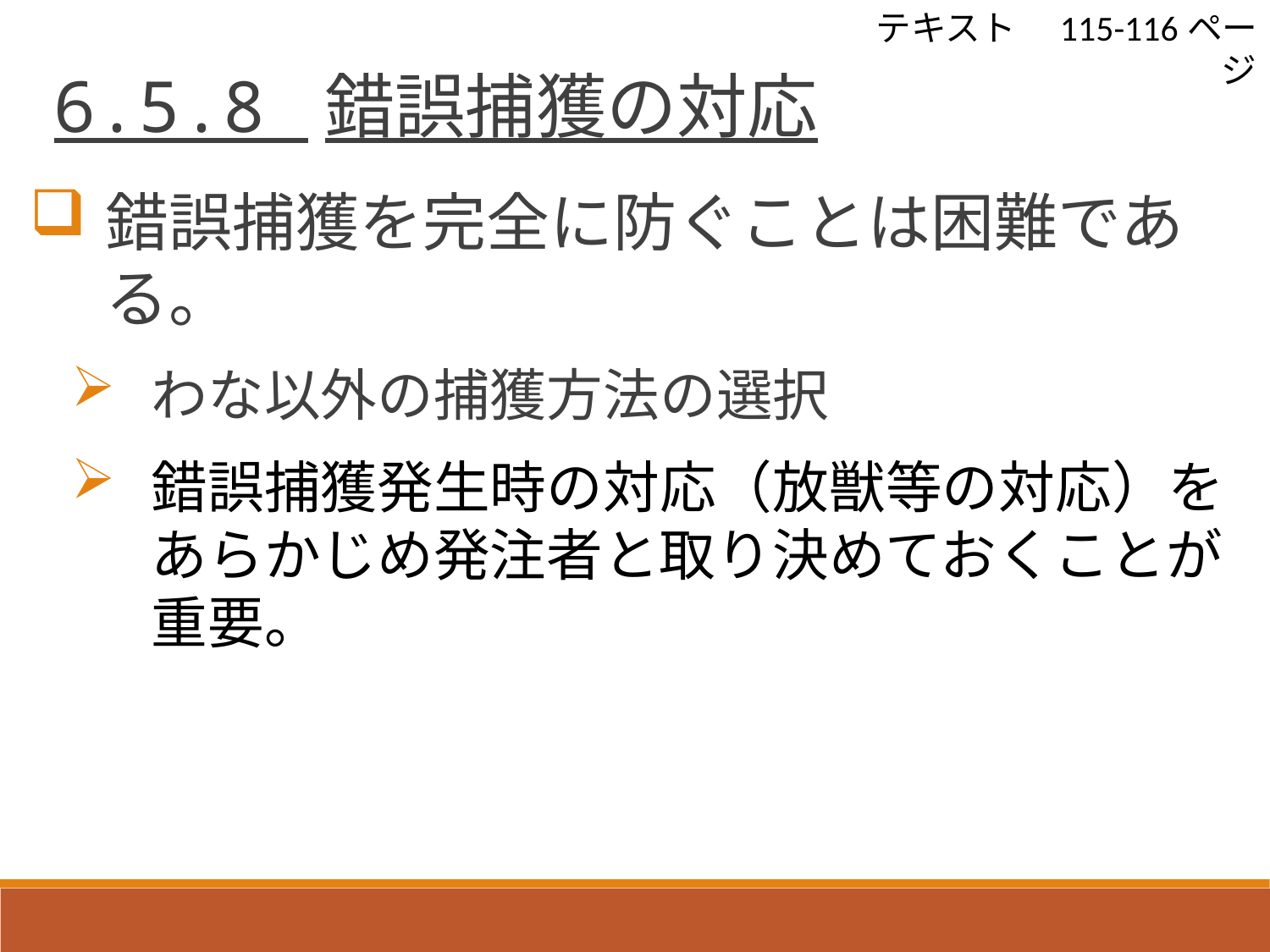

テキスト　115-116ページ
 6.5.8 錯誤捕獲の対応
錯誤捕獲を完全に防ぐことは困難である。
わな以外の捕獲方法の選択
錯誤捕獲発生時の対応（放獣等の対応）をあらかじめ発注者と取り決めておくことが重要。